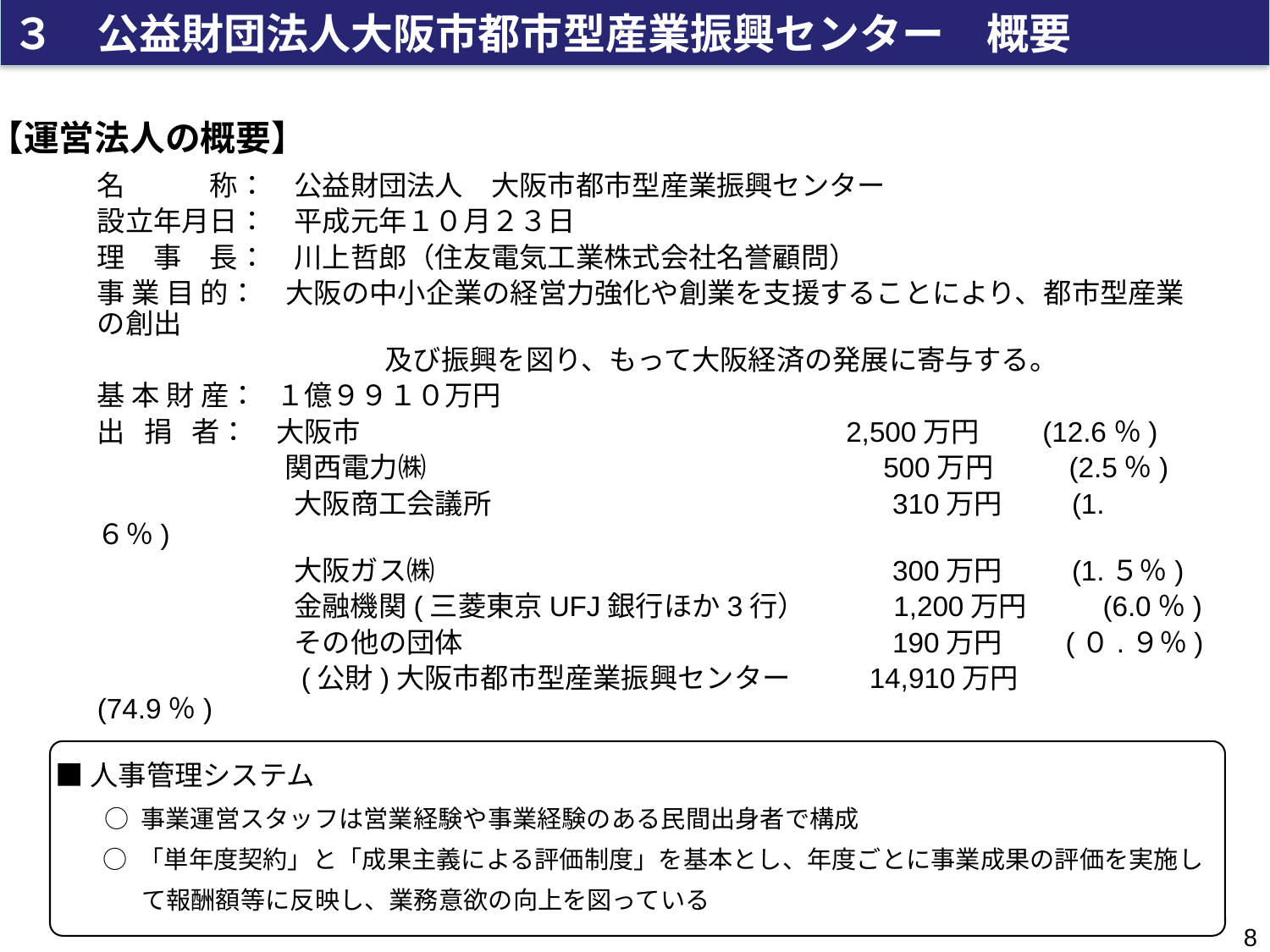

３　公益財団法人大阪市都市型産業振興センター　概要
【運営法人の概要】
名　　　称：　公益財団法人　大阪市都市型産業振興センター
設立年月日：　平成元年１０月２３日
理　事　長：　川上哲郎（住友電気工業株式会社名誉顧問）
事 業 目 的：　大阪の中小企業の経営力強化や創業を支援することにより、都市型産業の創出
　　　　　　　　　　 及び振興を図り、もって大阪経済の発展に寄与する。
基 本 財 産：   １億９９１０万円
出   捐   者：　大阪市　　　　　　　　　　　　　　　　　2,500万円　　(12.6％)
　　　　　　   関西電力㈱　　　　　　　　　　　　　　　　500万円　  　(2.5％)
　　　　　　　大阪商工会議所　　　　　　　　　　　　　　310万円　 　(1.６％)
　　　　　　　大阪ガス㈱　　　　　　　　　　　　　　　　300万円　 　(1.５％)
　　　　　　　金融機関(三菱東京UFJ銀行ほか3行）　　　1,200万円　  　(6.0％)
　　　　　　　その他の団体　　　　　　　　　　　　　　　190万円　　(０.９％)
　　　　　　　(公財)大阪市都市型産業振興センター　　　14,910万円　　(74.9％)

■人事管理システム
  ○ 事業運営スタッフは営業経験や事業経験のある民間出身者で構成
  ○ 「単年度契約」と「成果主義による評価制度」を基本とし、年度ごとに事業成果の評価を実施し
　　て報酬額等に反映し、業務意欲の向上を図っている
8